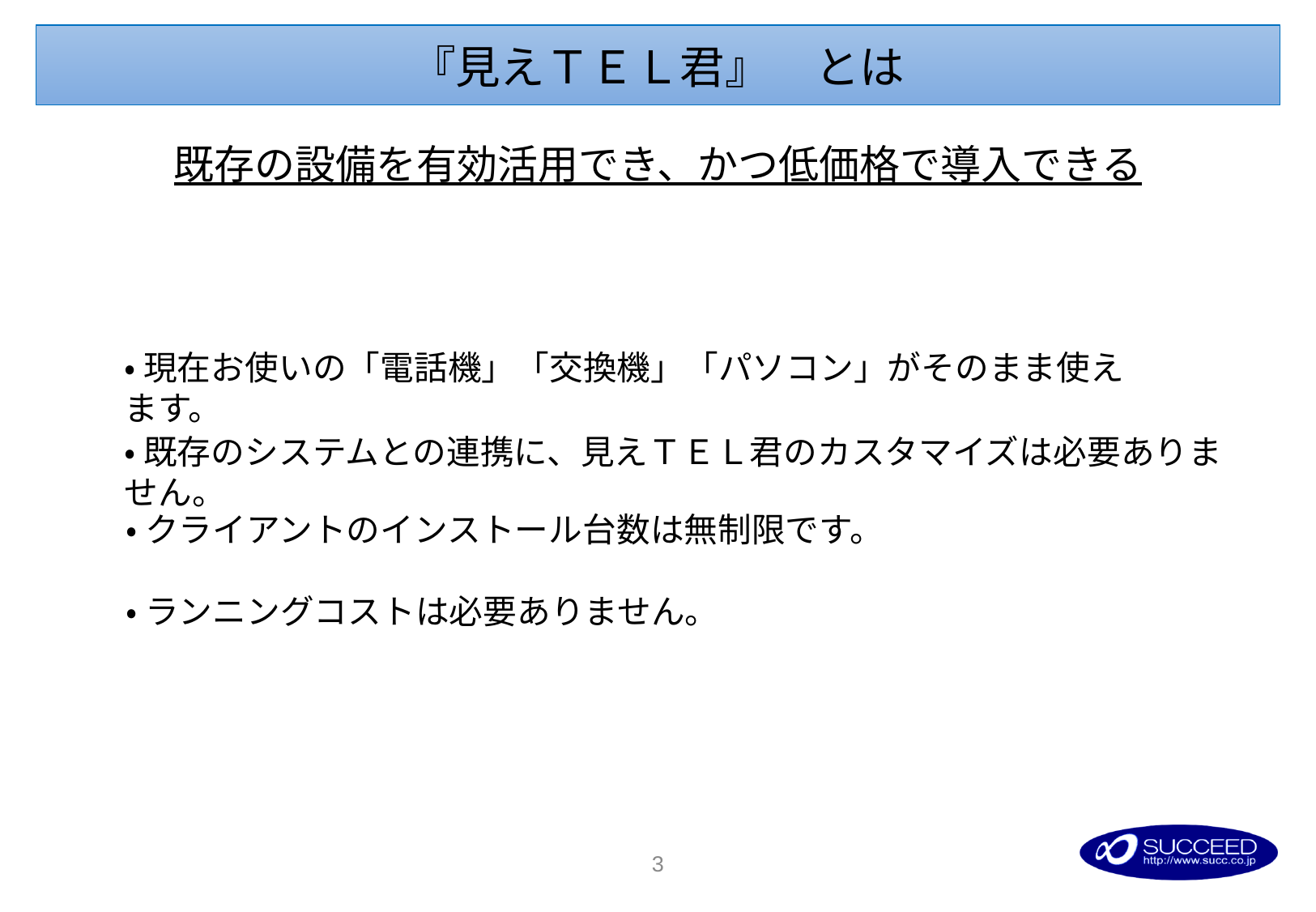

# 『見えＴＥＬ君』　とは
既存の設備を有効活用でき、かつ低価格で導入できる
・ 現在お使いの「電話機」「交換機」「パソコン」がそのまま使えます。
・ 既存のシステムとの連携に、見えＴＥＬ君のカスタマイズは必要ありません。
・ クライアントのインストール台数は無制限です。
・ ランニングコストは必要ありません。
3